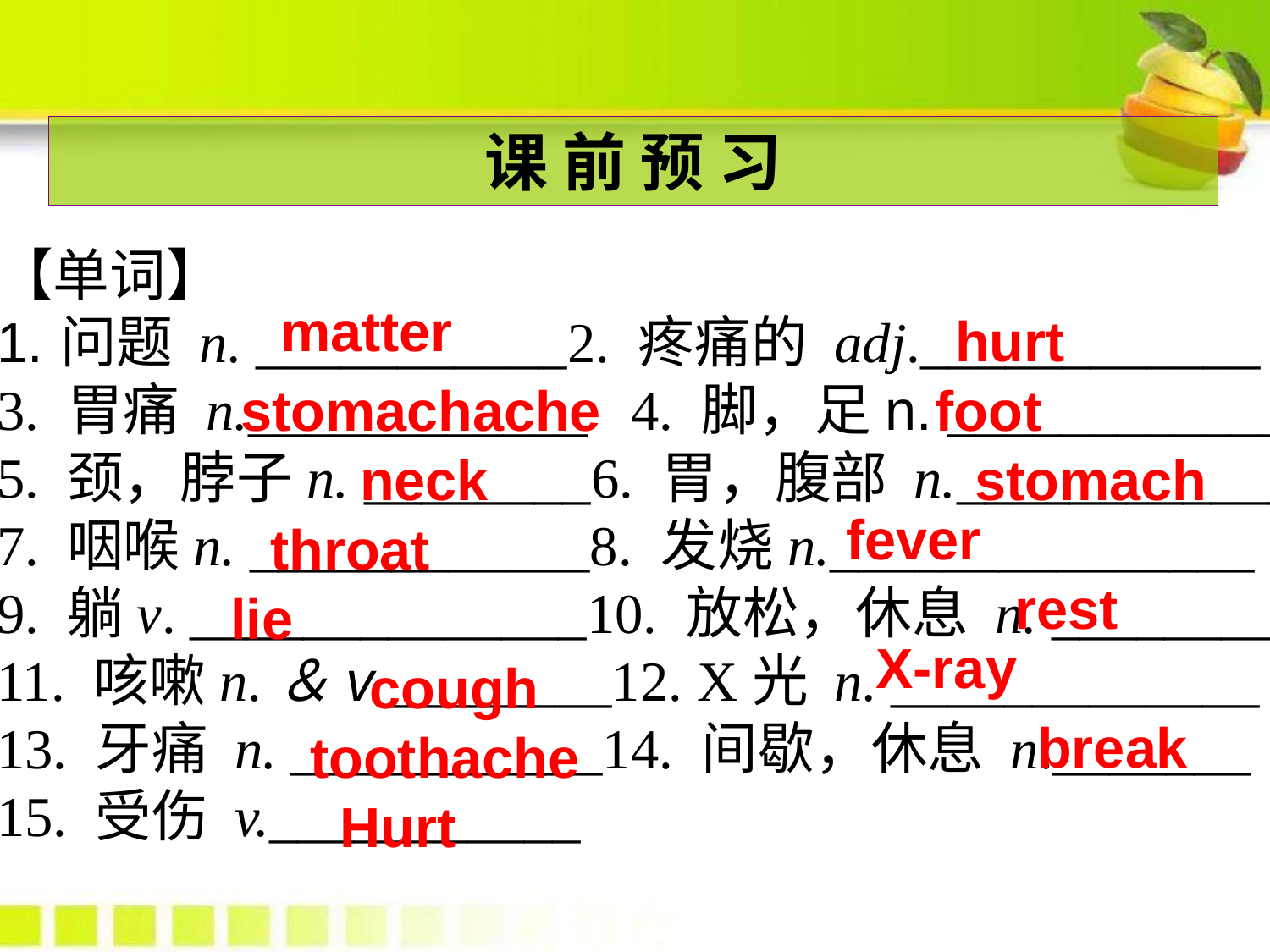

课 前 预 习
【单词】
问题 n. ___________2. 疼痛的 adj.____________
3. 胃痛 n.____________   4. 脚，足n. ____________
5. 颈，脖子n. ________6. 胃，腹部 n.____________
7. 咽喉n. ____________8. 发烧n._______________
9. 躺v. ______________10. 放松，休息 n. ________
11. 咳嗽n.＆v.________12. X光 n. _____________
13. 牙痛 n. ___________14. 间歇，休息 n._______
15. 受伤 v.___________
matter
hurt
stomachache
foot
neck
stomach
fever
throat
rest
lie
X-ray
cough
break
toothache
Hurt